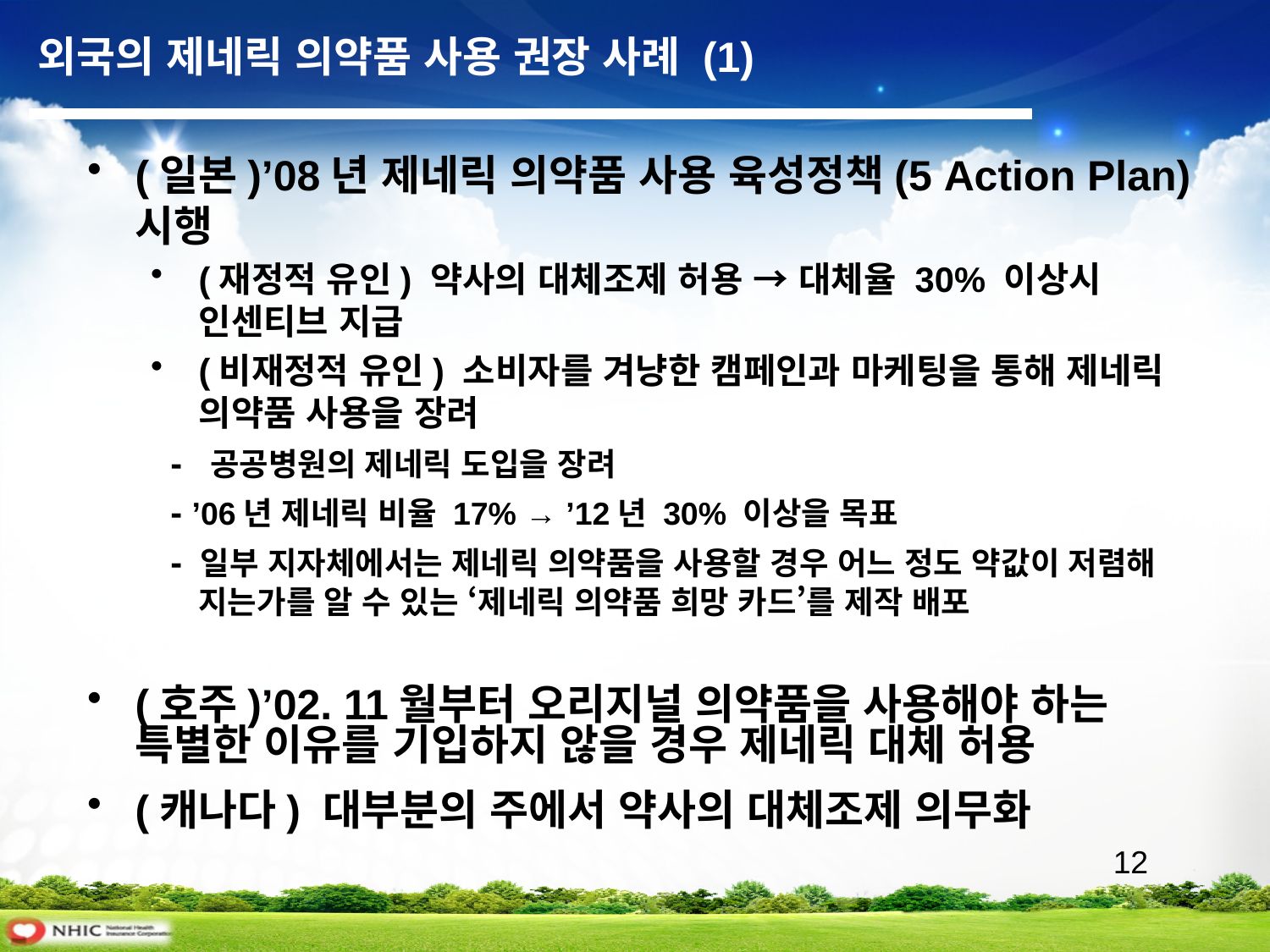

외국의 제네릭 의약품 사용 권장 사례 (1)
(일본)’08년 제네릭 의약품 사용 육성정책(5 Action Plan) 시행
(재정적 유인) 약사의 대체조제 허용 → 대체율 30% 이상시 인센티브 지급
(비재정적 유인) 소비자를 겨냥한 캠페인과 마케팅을 통해 제네릭 의약품 사용을 장려
  -  공공병원의 제네릭 도입을 장려
  - ’06년 제네릭 비율 17% → ’12년 30% 이상을 목표
  - 일부 지자체에서는 제네릭 의약품을 사용할 경우 어느 정도 약값이 저렴해 지는가를 알 수 있는 ‘제네릭 의약품 희망 카드’를 제작 배포

(호주)’02. 11월부터 오리지널 의약품을 사용해야 하는 특별한 이유를 기입하지 않을 경우 제네릭 대체 허용

(캐나다) 대부분의 주에서 약사의 대체조제 의무화

                      12